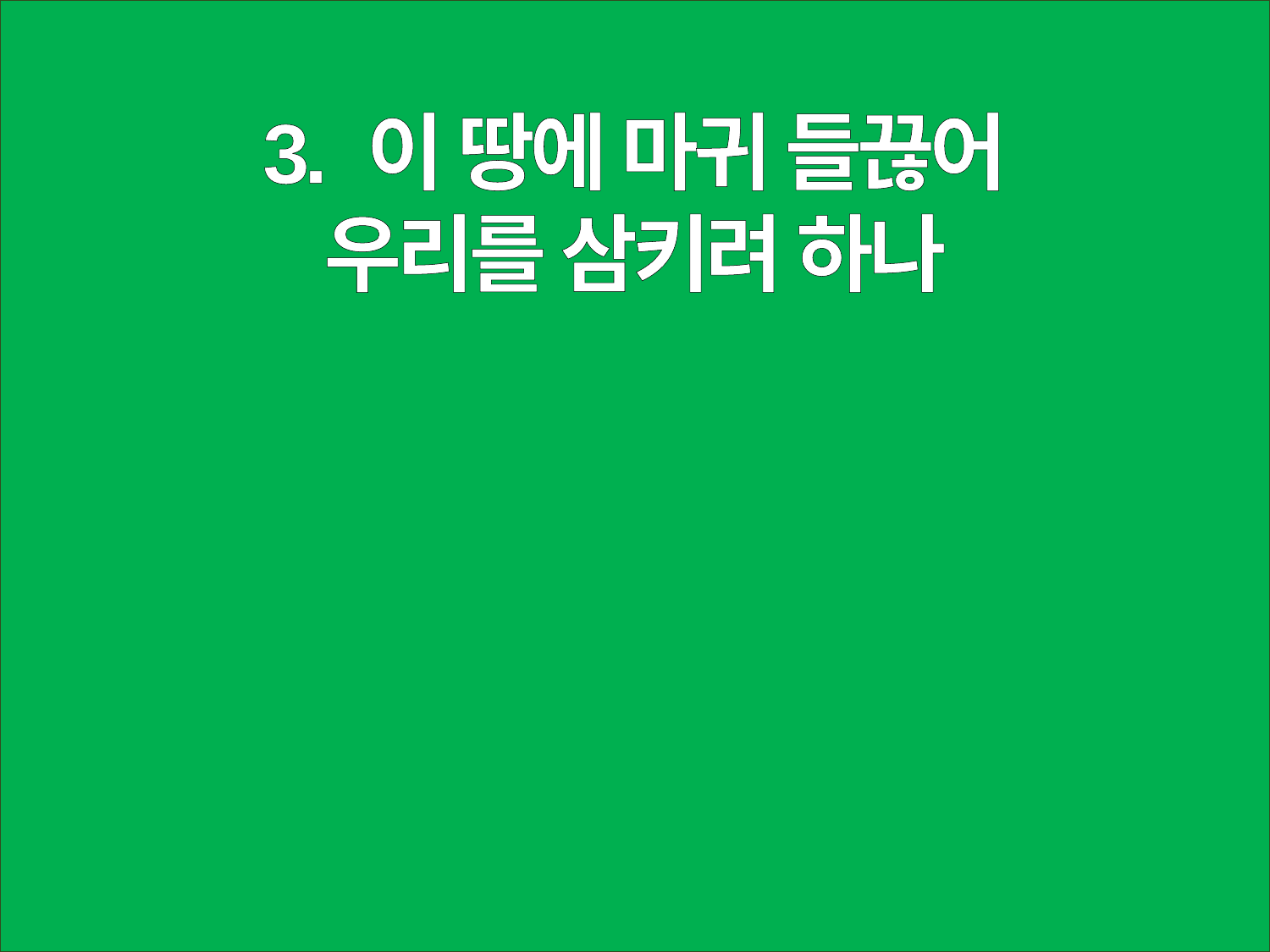

3. 이 땅에 마귀 들끊어
우리를 삼키려 하나